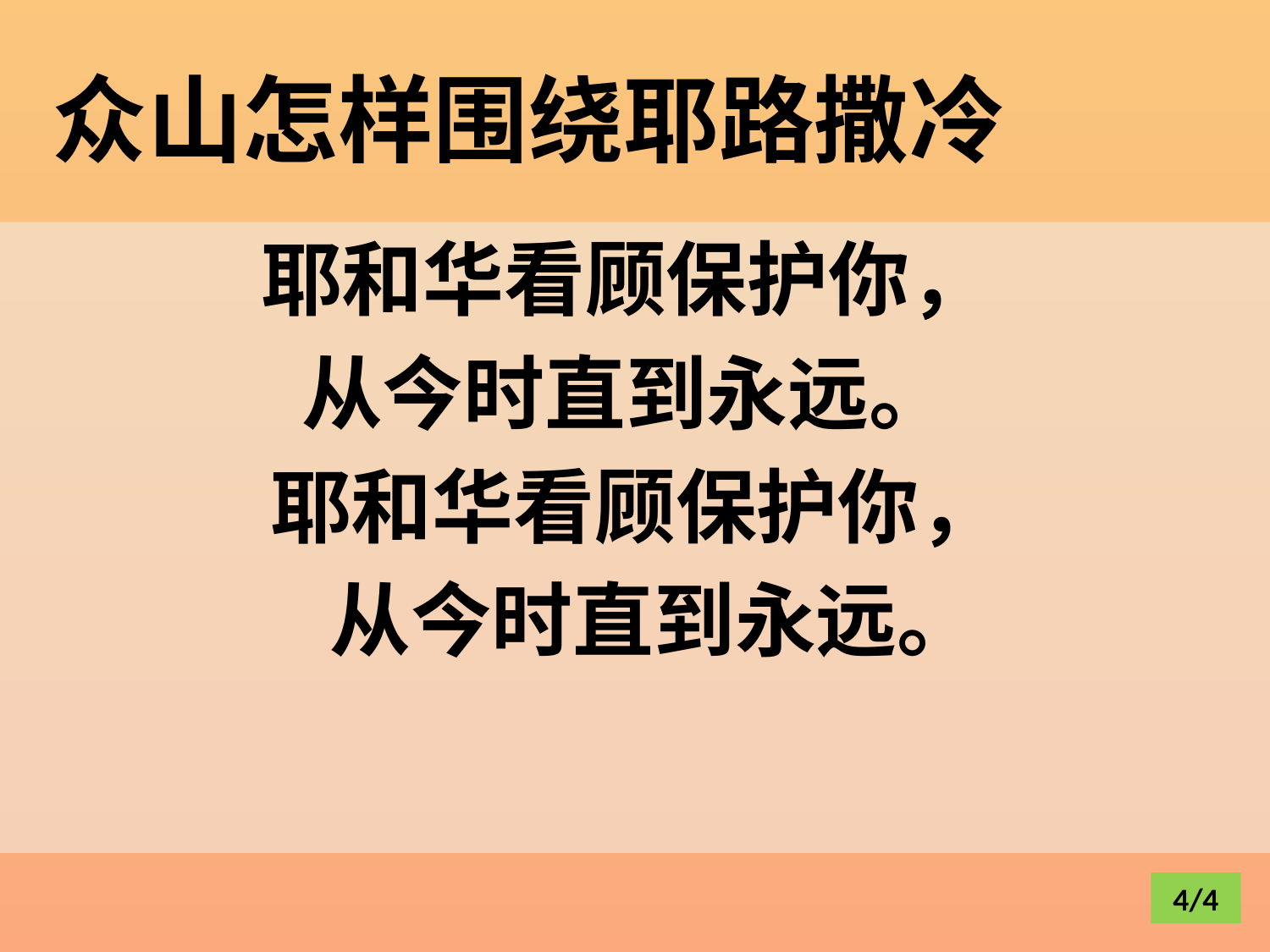

# 众山怎样围绕耶路撒冷
耶和华看顾保护你，
从今时直到永远。
耶和华看顾保护你，
 从今时直到永远。
4/4